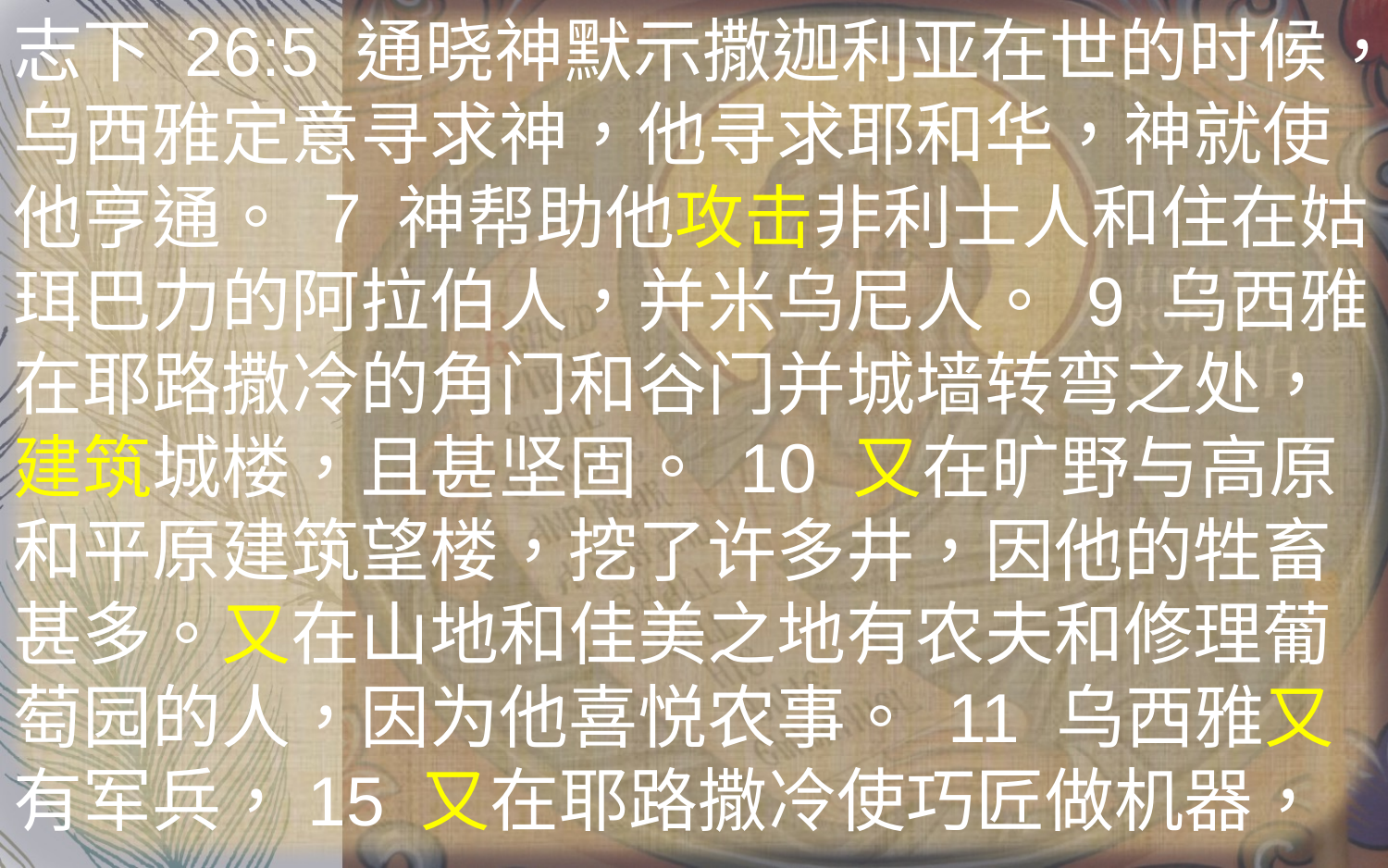

志下 26:5 通晓神默示撒迦利亚在世的时候，乌西雅定意寻求神，他寻求耶和华，神就使他亨通。 7 神帮助他攻击非利士人和住在姑珥巴力的阿拉伯人，并米乌尼人。 9 乌西雅在耶路撒冷的角门和谷门并城墙转弯之处，建筑城楼，且甚坚固。 10 又在旷野与高原和平原建筑望楼，挖了许多井，因他的牲畜甚多。又在山地和佳美之地有农夫和修理葡萄园的人，因为他喜悦农事。 11 乌西雅又有军兵，15 又在耶路撒冷使巧匠做机器，